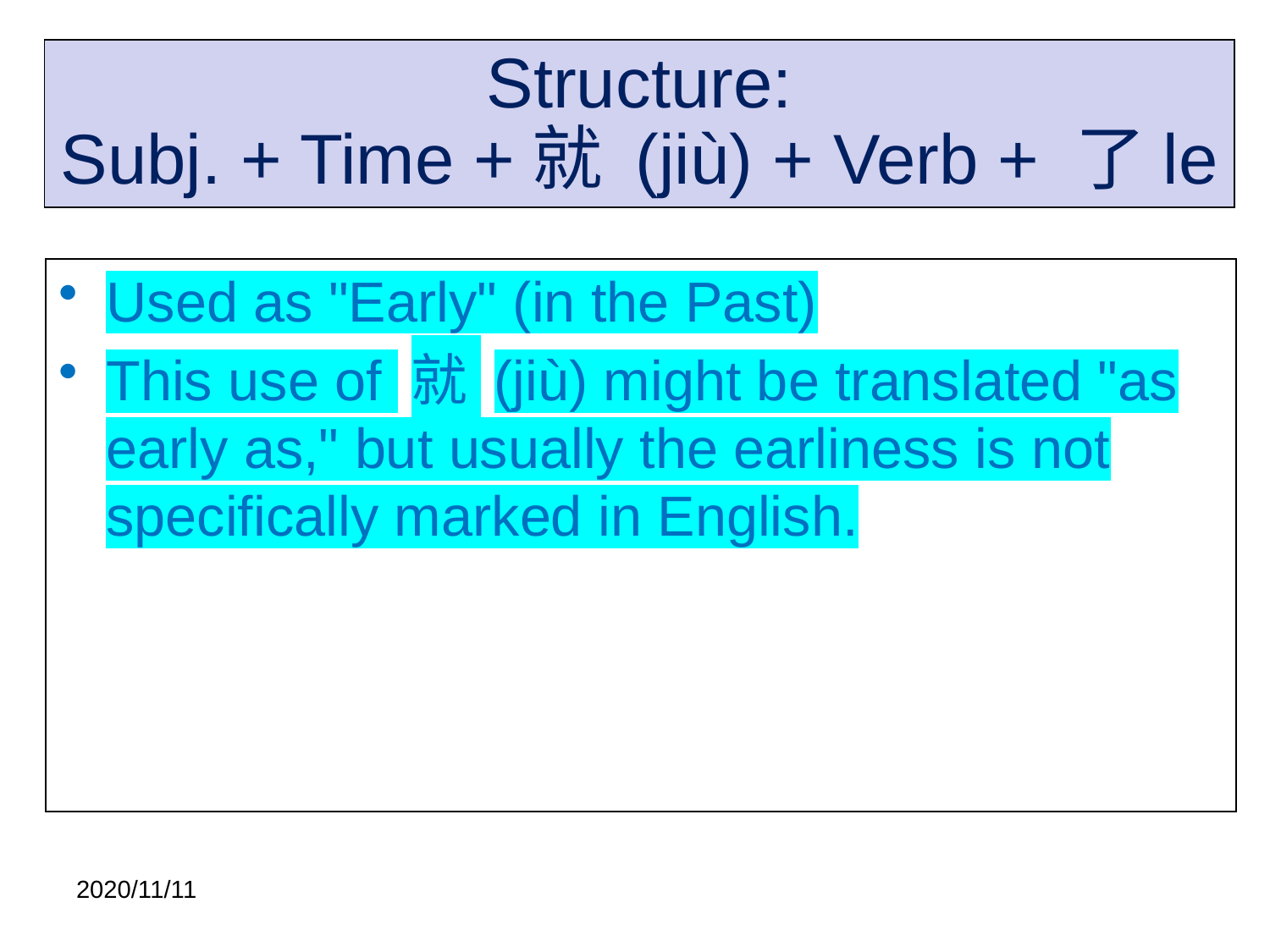

# Structure: Subj. + Time +就 (jiù) + Verb + 了le
Used as "Early" (in the Past)
This use of 就 (jiù) might be translated "as early as," but usually the earliness is not specifically marked in English.

2020/11/11